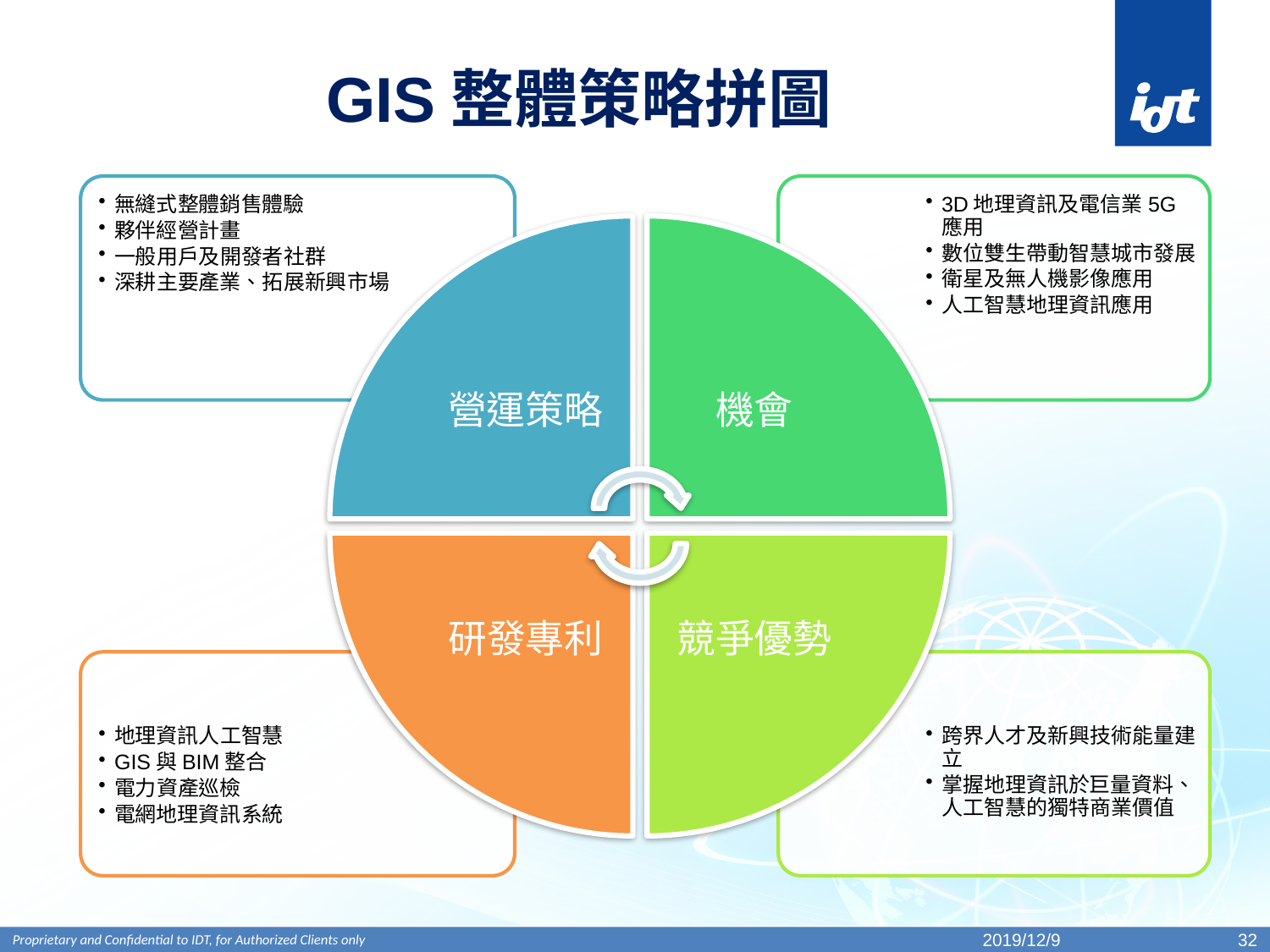

# GIS整體策略拼圖
跨界人才及新興技術能量建立
掌握地理資訊於巨量資料、人工智慧的獨特商業價值
地理資訊人工智慧
GIS與BIM整合
電力資產巡檢
電網地理資訊系統

3D地理資訊及電信業5G應用
數位雙生帶動智慧城市發展
衛星及無人機影像應用
人工智慧地理資訊應用
無縫式整體銷售體驗
夥伴經營計畫
一般用戶及開發者社群
深耕主要產業、拓展新興市場
營運策略
機會
競爭優勢
研發專利
2019/12/9
32